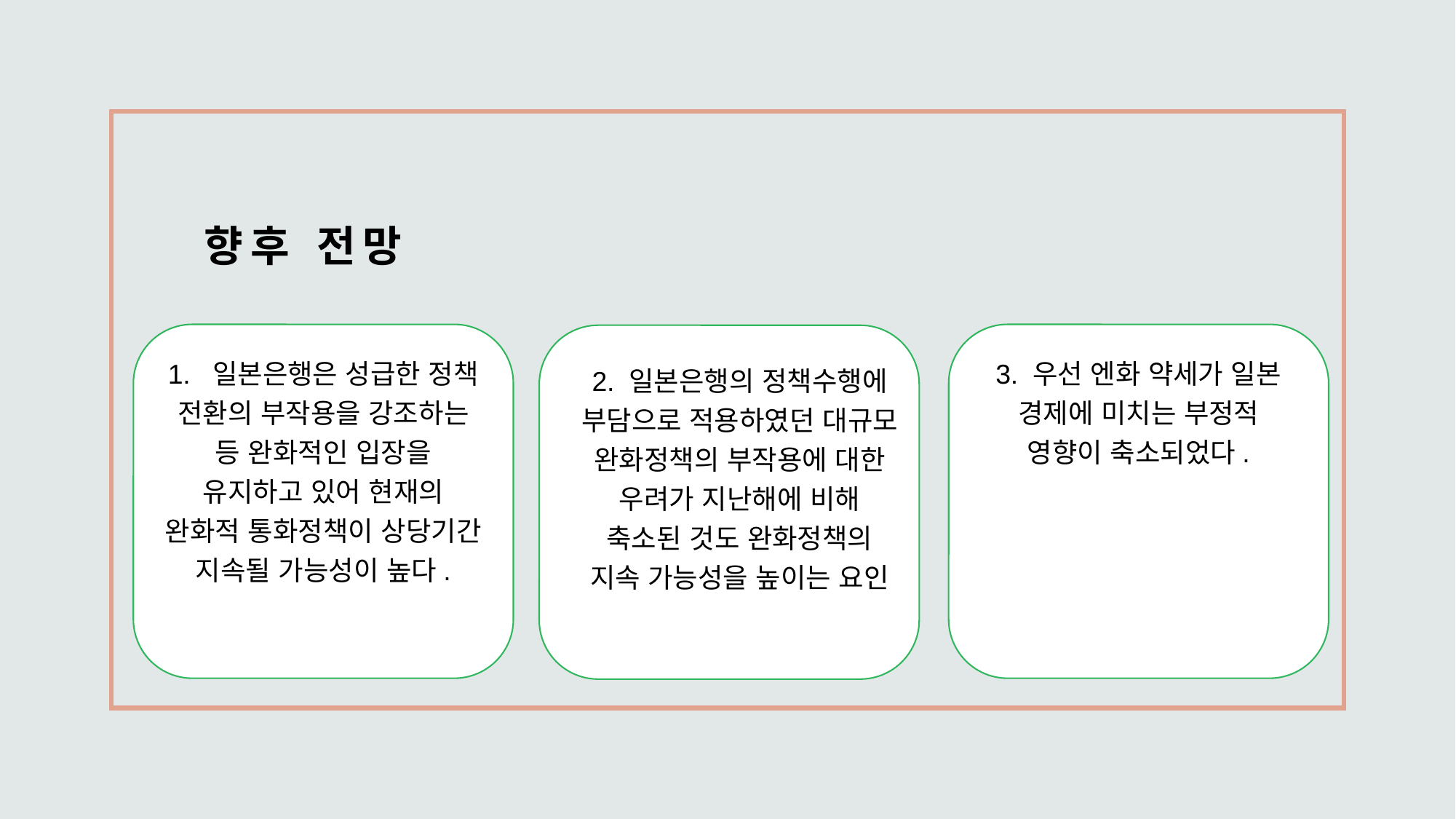

# 향후 전망

3. 우선 엔화 약세가 일본 경제에 미치는 부정적 영향이 축소되었다.
1.  일본은행은 성급한 정책 전환의 부작용을 강조하는 등 완화적인 입장을 유지하고 있어 현재의 완화적 통화정책이 상당기간 지속될 가능성이 높다.
2. 일본은행의 정책수행에 부담으로 적용하였던 대규모 완화정책의 부작용에 대한 우려가 지난해에 비해 축소된 것도 완화정책의 지속 가능성을 높이는 요인